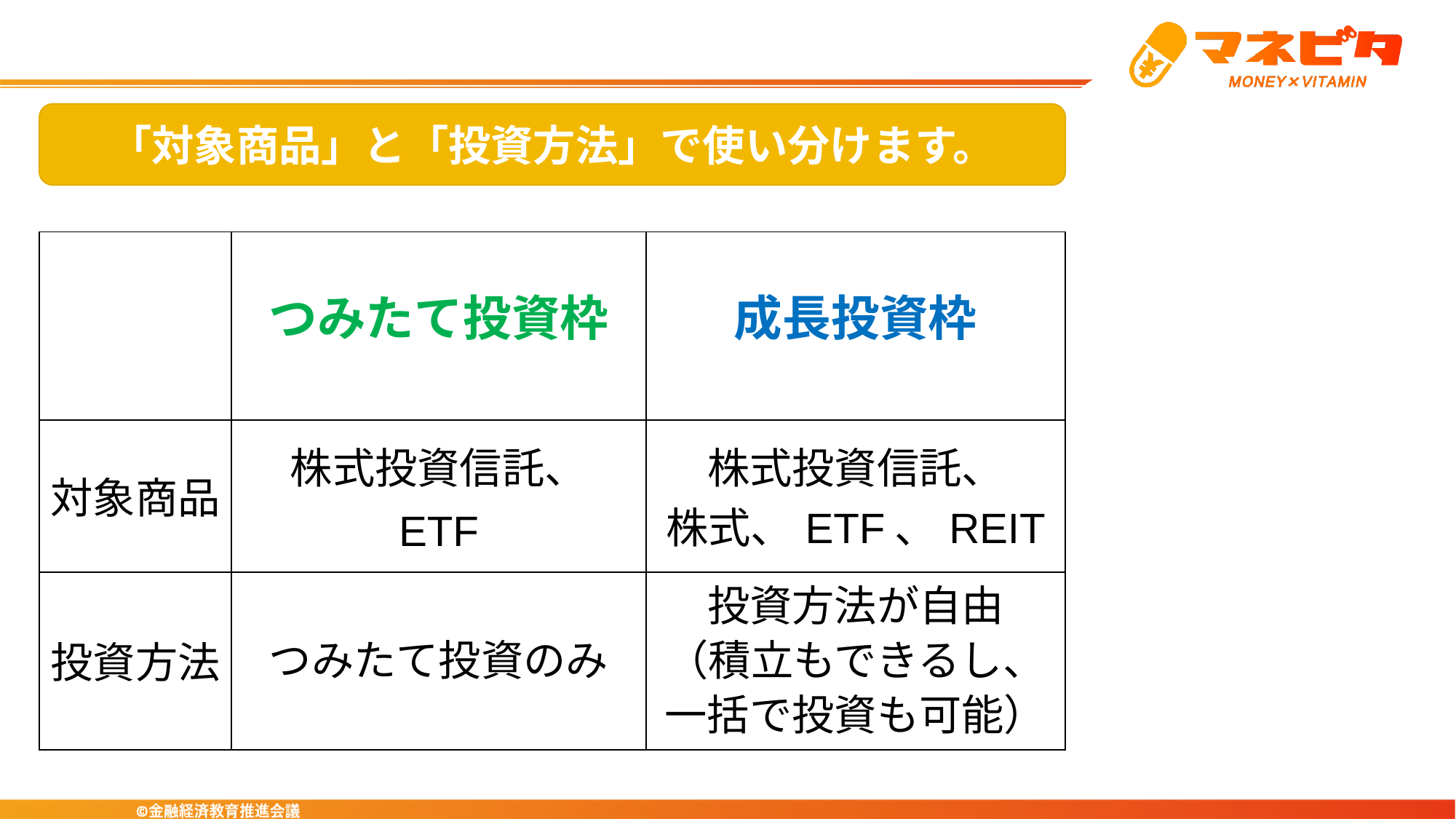

「対象商品」と「投資方法」で使い分けます。
|  | つみたて投資枠 | 成長投資枠 |
| --- | --- | --- |
| 対象商品 | 株式投資信託、 ETF | 株式投資信託、 株式、ETF、REIT |
| 投資方法 | つみたて投資のみ | 投資方法が自由 （積立もできるし、 一括で投資も可能） |